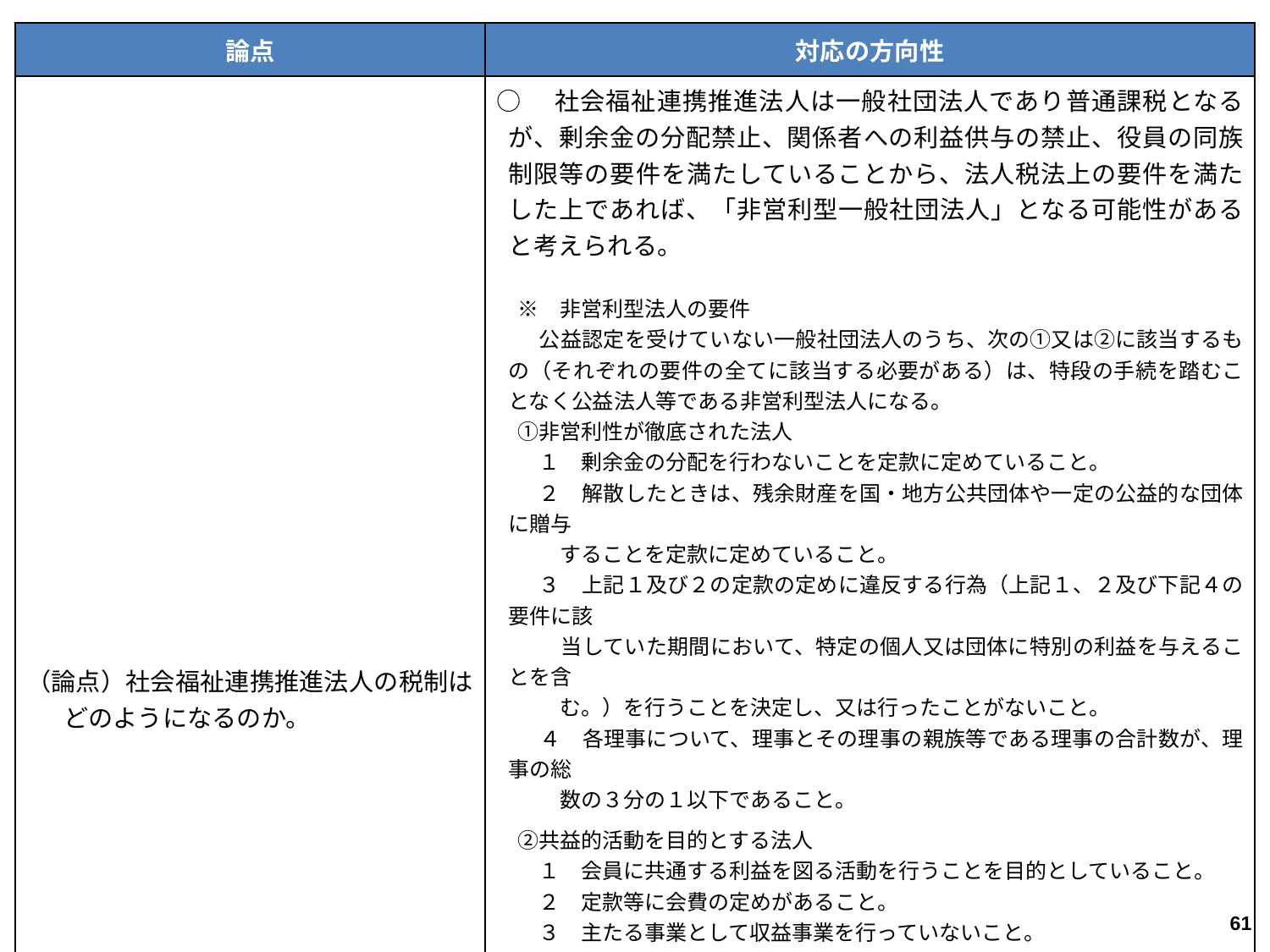

| 論点 | 対応の方向性 |
| --- | --- |
| （論点）社会福祉連携推進法人の税制はどのようになるのか。 | ○　社会福祉連携推進法人は一般社団法人であり普通課税となるが、剰余金の分配禁止、関係者への利益供与の禁止、役員の同族制限等の要件を満たしていることから、法人税法上の要件を満たした上であれば、「非営利型一般社団法人」となる可能性があると考えられる。 　 　※　非営利型法人の要件 　　公益認定を受けていない一般社団法人のうち、次の①又は②に該当するもの（それぞれの要件の全てに該当する必要がある）は、特段の手続を踏むことなく公益法人等である非営利型法人になる。 　①非営利性が徹底された法人 　　１　剰余金の分配を行わないことを定款に定めていること。 　　２　解散したときは、残余財産を国・地方公共団体や一定の公益的な団体に贈与 　　　することを定款に定めていること。 　　３　上記１及び２の定款の定めに違反する行為（上記１、２及び下記４の要件に該 　　　当していた期間において、特定の個人又は団体に特別の利益を与えることを含 　　　む。）を行うことを決定し、又は行ったことがないこと。 　　４　各理事について、理事とその理事の親族等である理事の合計数が、理事の総 　　　数の３分の１以下であること。 　②共益的活動を目的とする法人 　　１　会員に共通する利益を図る活動を行うことを目的としていること。 　　２　定款等に会費の定めがあること。 　　３　主たる事業として収益事業を行っていないこと。 　　４　定款に特定の個人又は団体に剰余金の分配を行うことを定めていないこと。 　　５　解散したときにその残余財産を特定の個人又は団体に帰属させることを定款に 　　　定めていないこと。 　　６　上記１から５まで及び下記７の要件に該当していた期間において、特定の個人　 　　　又は団体に特別の利益を与えることを決定し、又は与えたことがないこと。 　　７　各理事について、理事とその理事の親族等である理事の合計数が、理事の総 　　　数の３分の１以下であること。 |
61